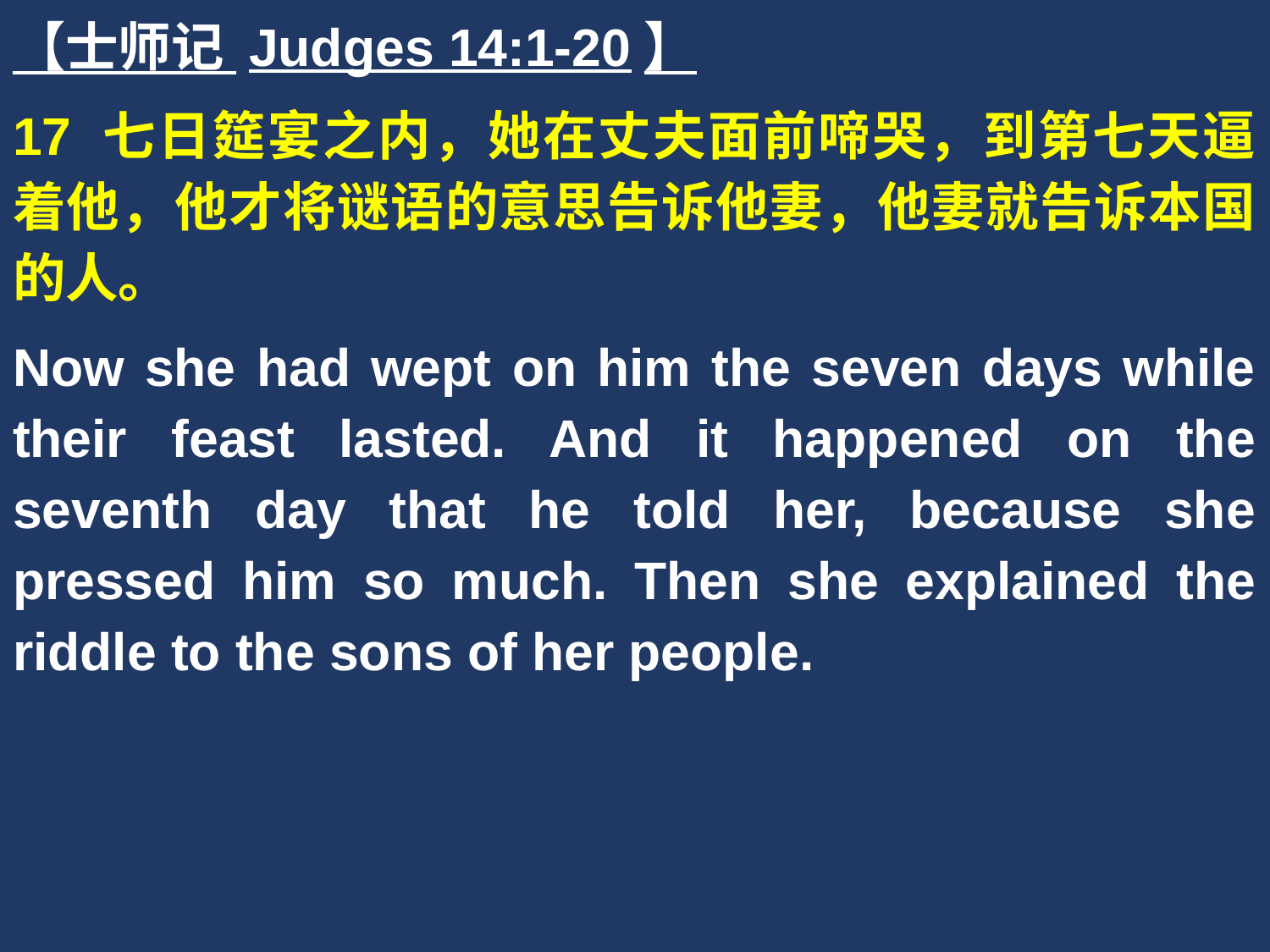

【士师记 Judges 14:1-20】
17 七日筵宴之内，她在丈夫面前啼哭，到第七天逼着他，他才将谜语的意思告诉他妻，他妻就告诉本国的人。
Now she had wept on him the seven days while their feast lasted. And it happened on the seventh day that he told her, because she pressed him so much. Then she explained the riddle to the sons of her people.